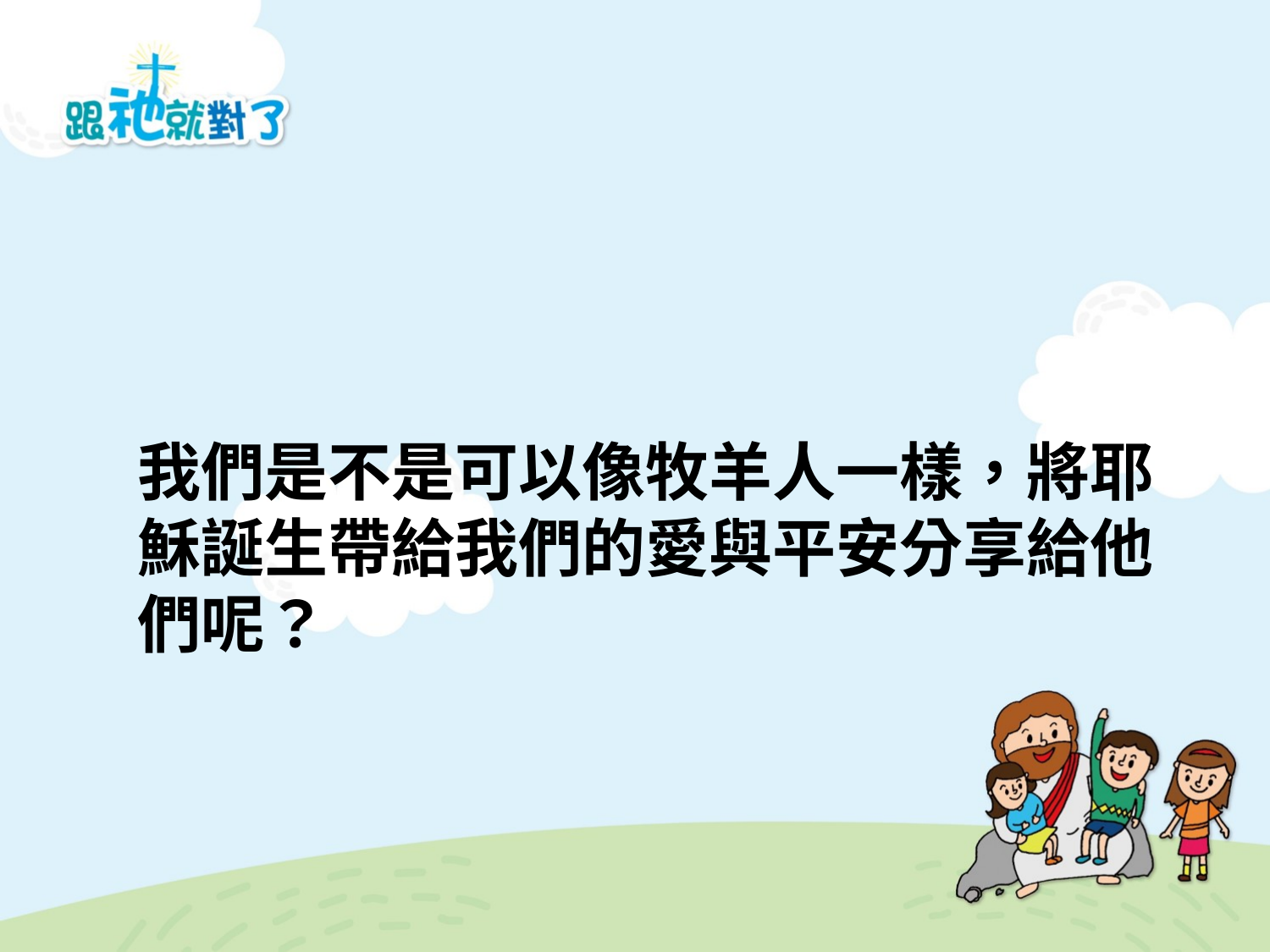

我們是不是可以像牧羊人一樣，將耶穌誕生帶給我們的愛與平安分享給他們呢？